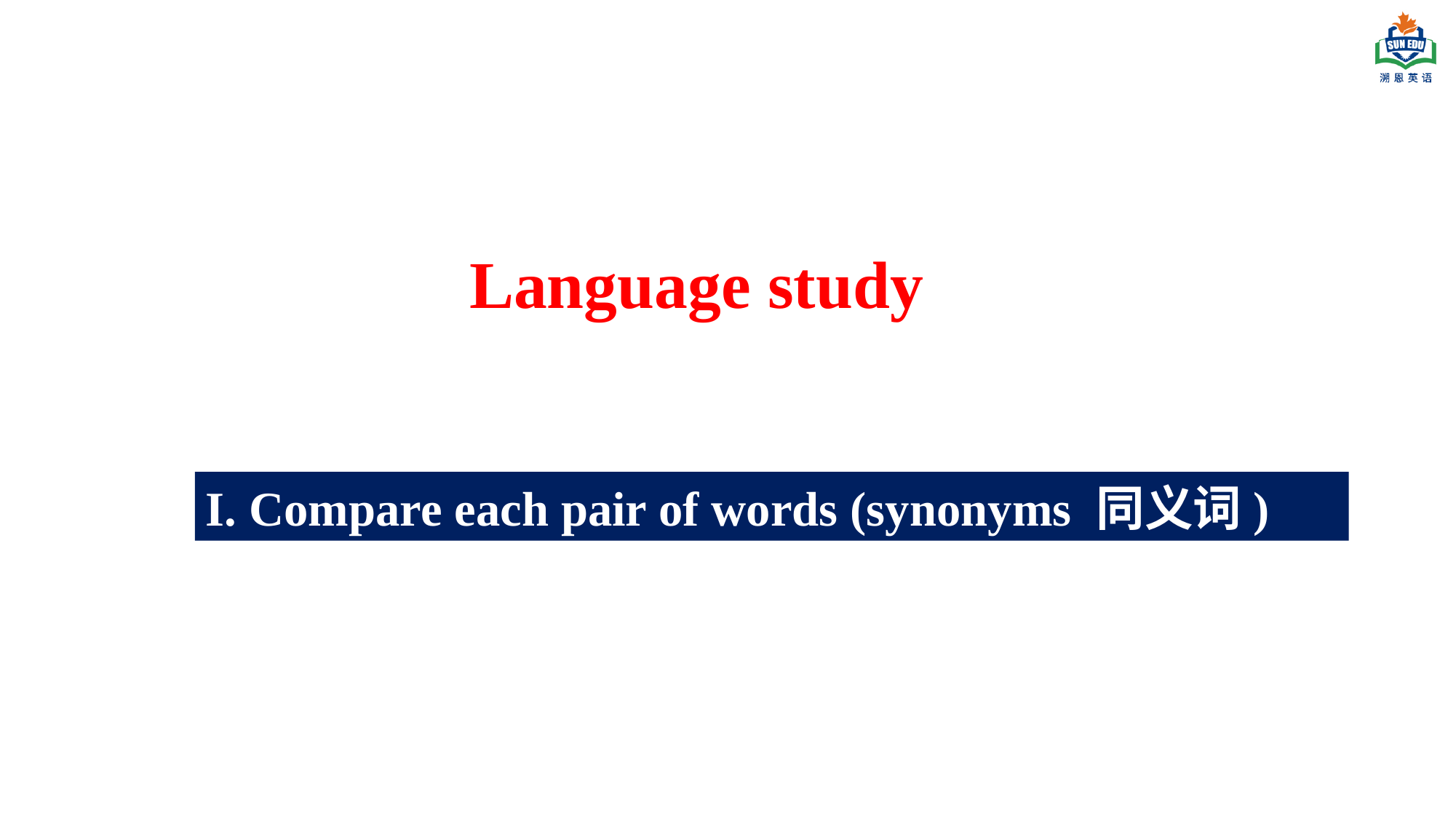

Language study
I. Compare each pair of words (synonyms 同义词)